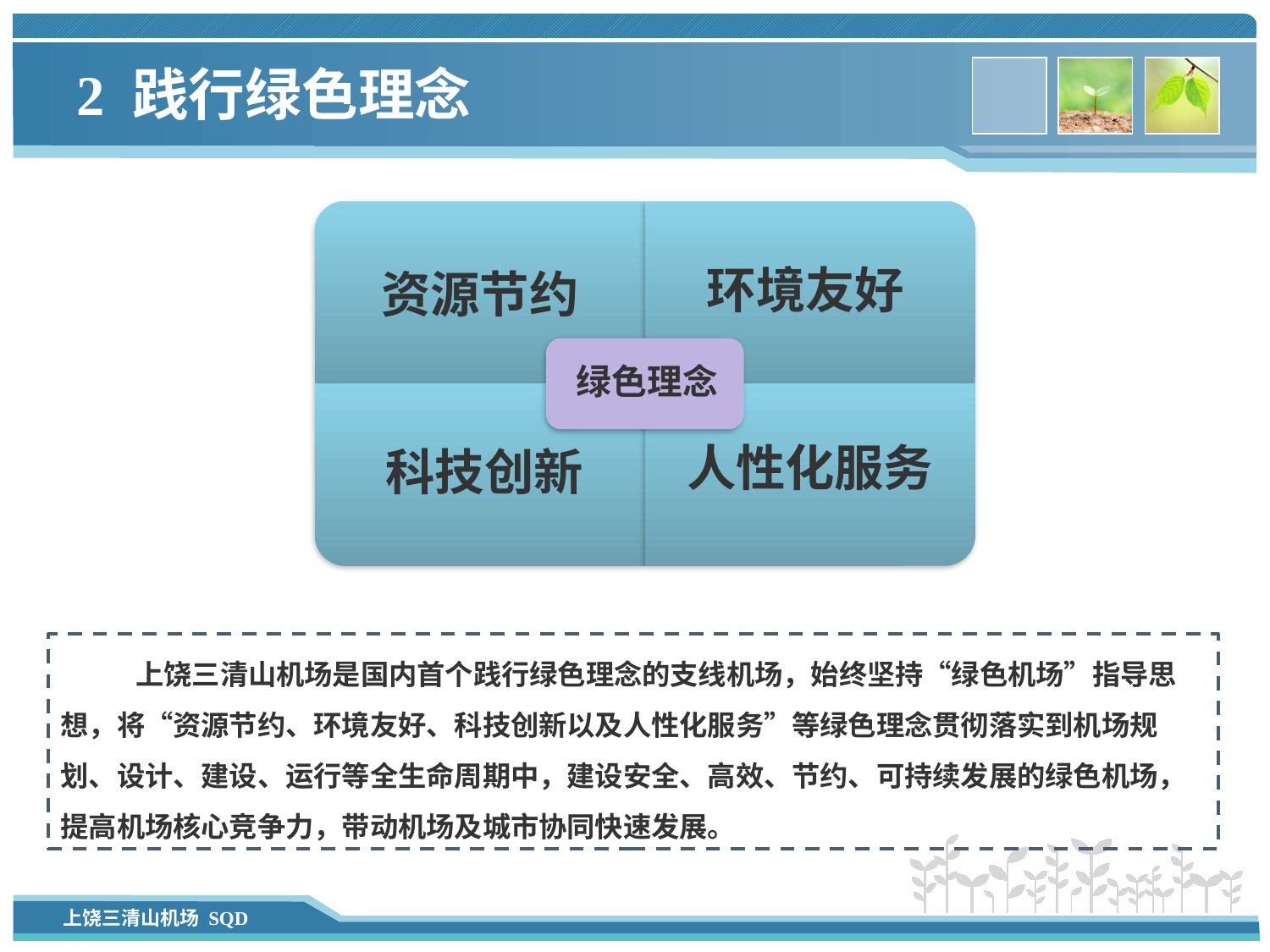

# 2 践行绿色理念
资源节约
环境友好
科技创新
人性化服务
绿色理念
上饶三清山机场是国内首个践行绿色理念的支线机场，始终坚持“绿色机场”指导思想，将“资源节约、环境友好、科技创新以及人性化服务”等绿色理念贯彻落实到机场规划、设计、建设、运行等全生命周期中，建设安全、高效、节约、可持续发展的绿色机场，提高机场核心竞争力，带动机场及城市协同快速发展。